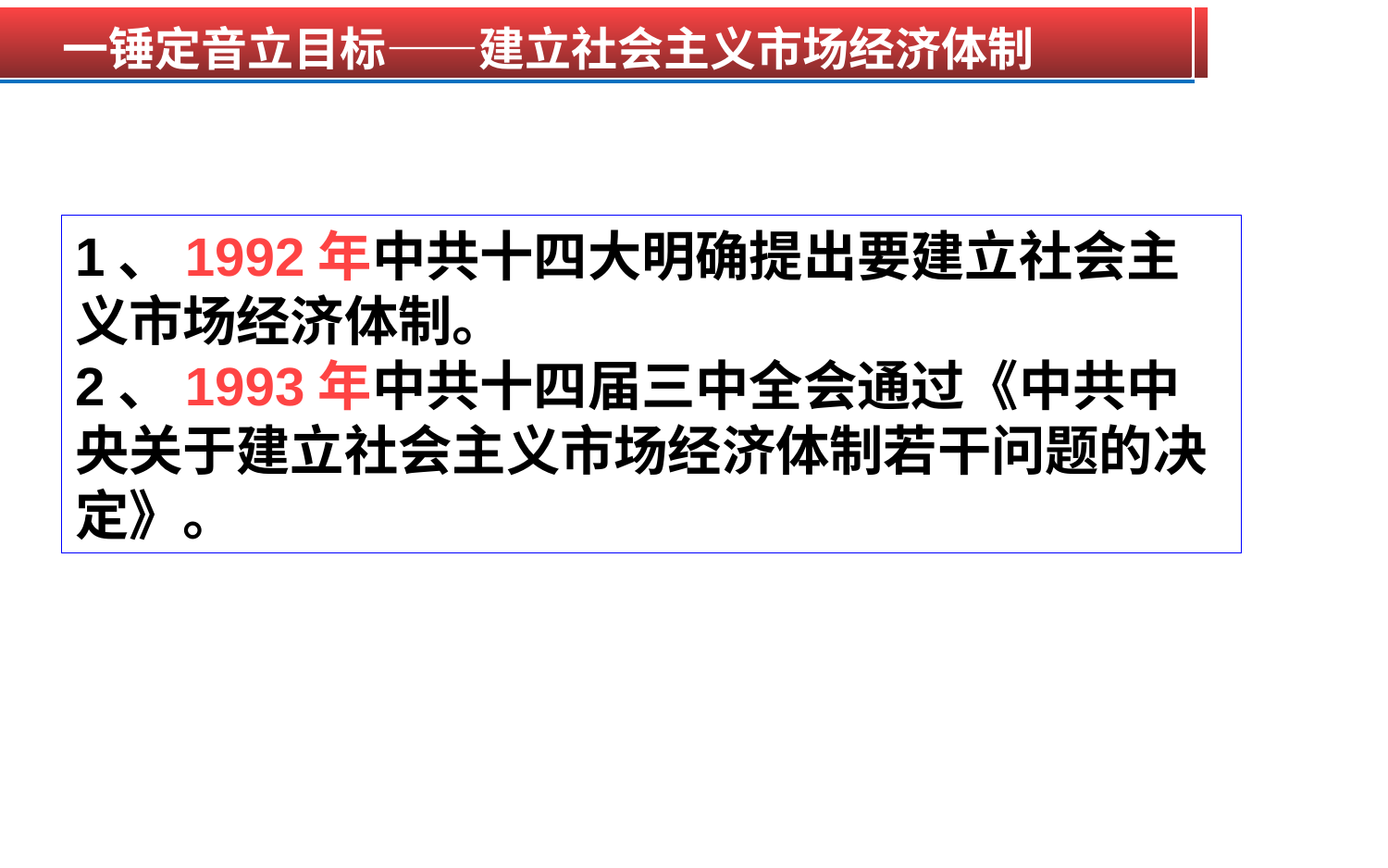

一锤定音立目标——建立社会主义市场经济体制

1、1992年中共十四大明确提出要建立社会主义市场经济体制。
2、1993年中共十四届三中全会通过《中共中央关于建立社会主义市场经济体制若干问题的决定》。